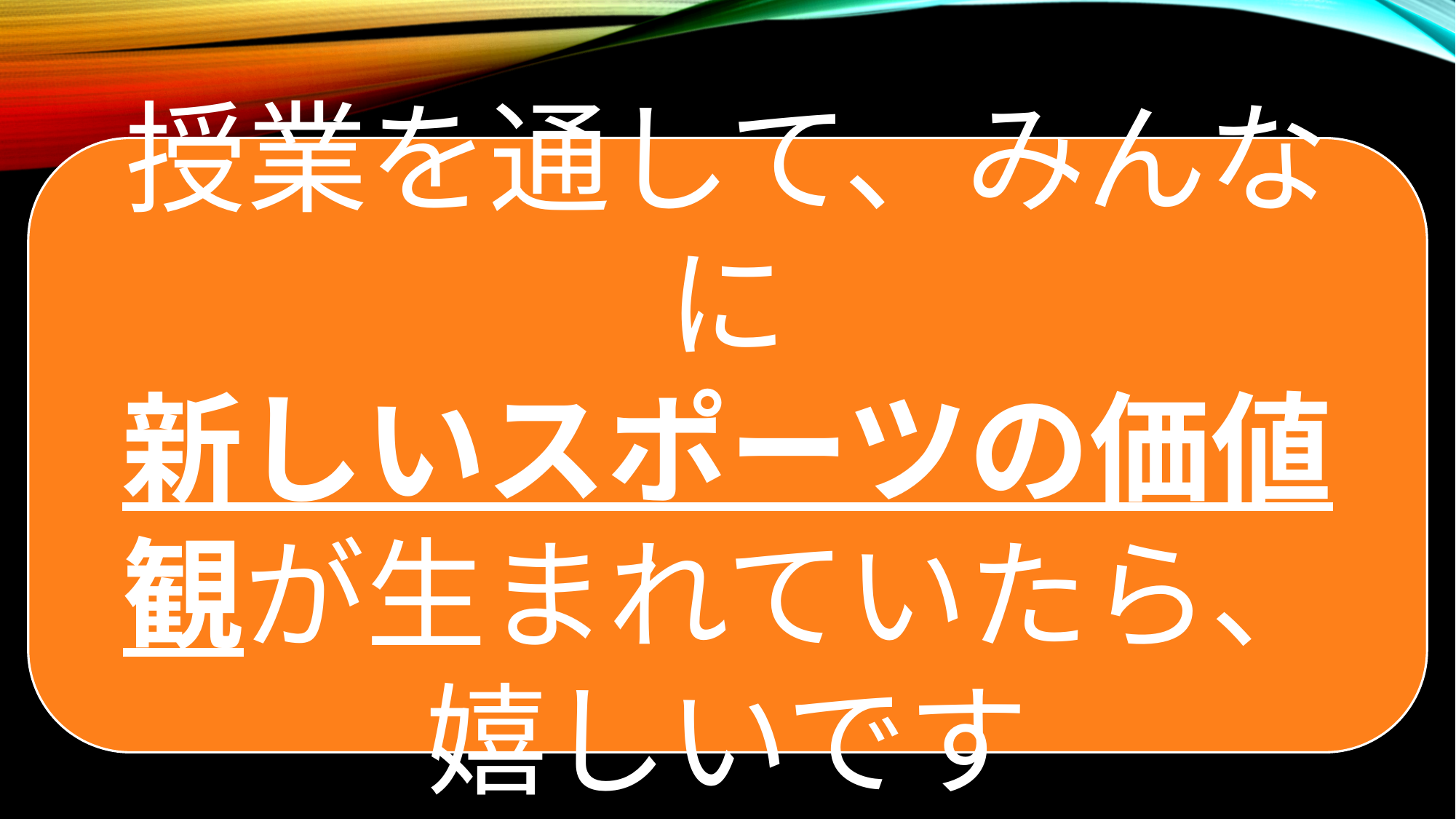

#
授業を通して、みんなに
新しいスポーツの価値観が生まれていたら、
嬉しいです